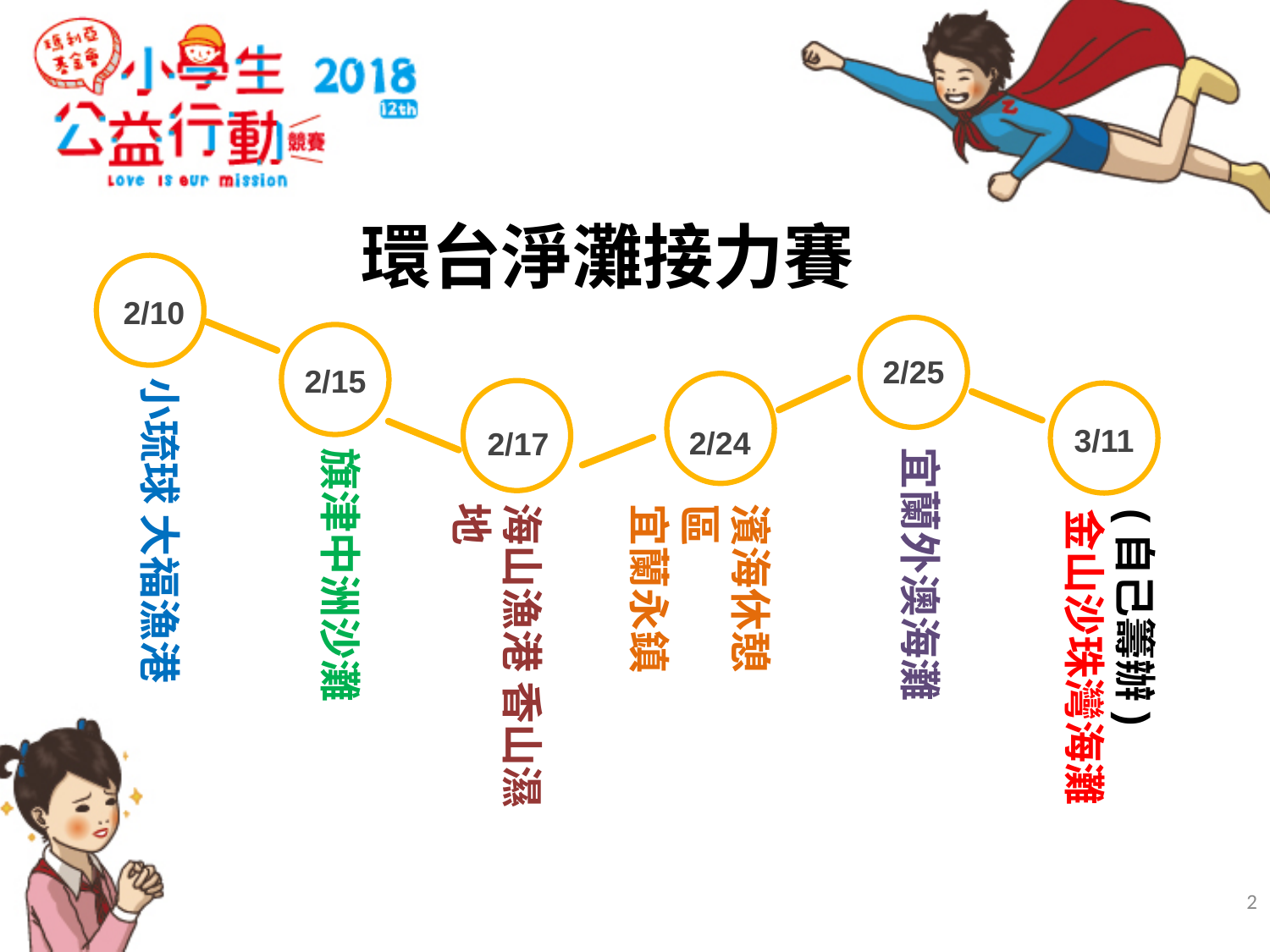

#
環台淨灘接力賽

2/10

2/25
2/15
小琉球 大福漁港

3/11
2/24
2/17

宜蘭外澳海灘
旗津中洲沙灘

海山漁港 香山濕地
濱海休憩區
宜蘭永鎮
(自己籌辦)
金山沙珠灣海灘
2